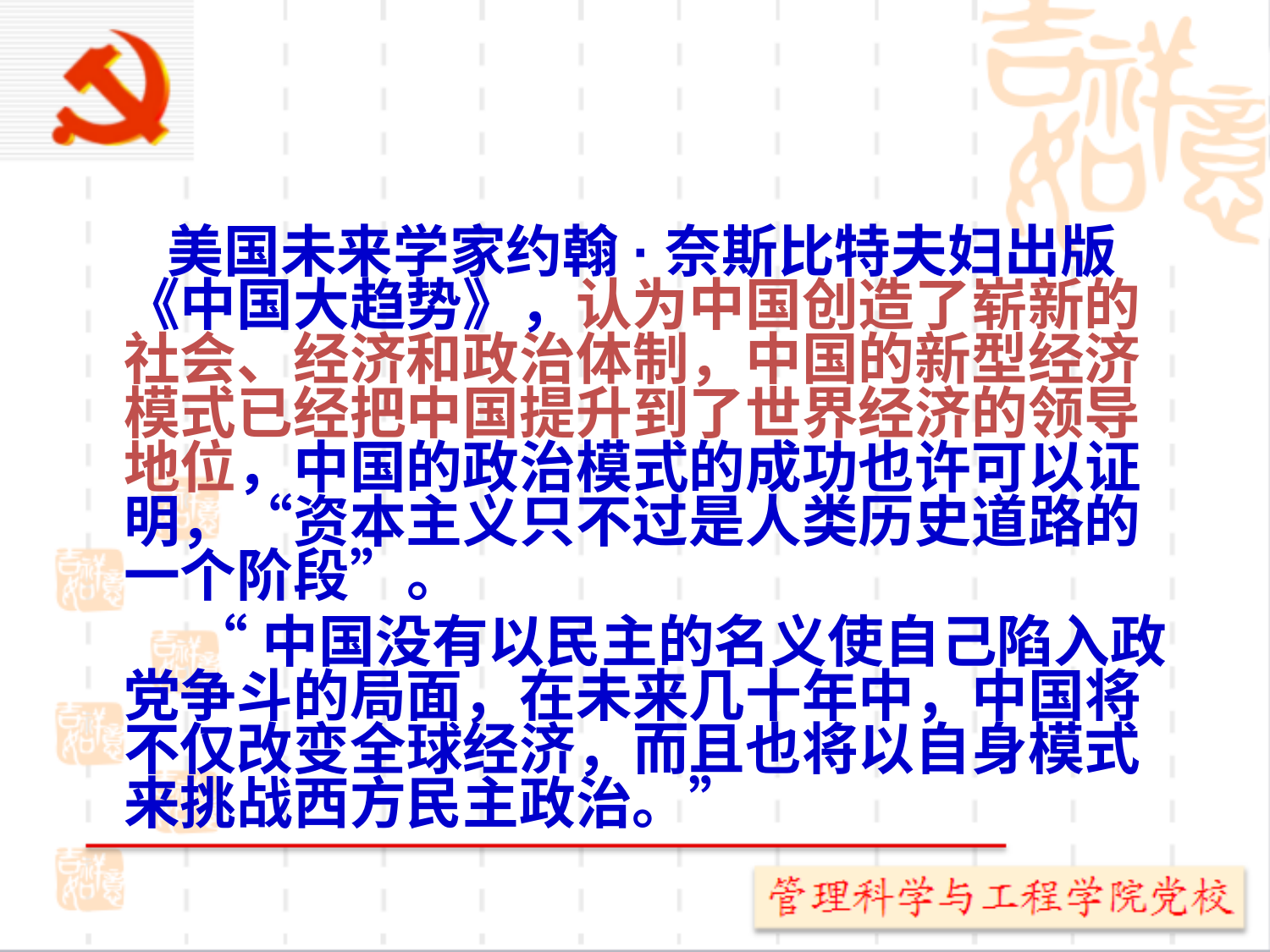

#
      美国未来学家约翰·奈斯比特夫妇出版《中国大趋势》，认为中国创造了崭新的社会、经济和政治体制，中国的新型经济模式已经把中国提升到了世界经济的领导地位，中国的政治模式的成功也许可以证明，“资本主义只不过是人类历史道路的一个阶段”。
         “中国没有以民主的名义使自己陷入政党争斗的局面，在未来几十年中，中国将不仅改变全球经济，而且也将以自身模式来挑战西方民主政治。”